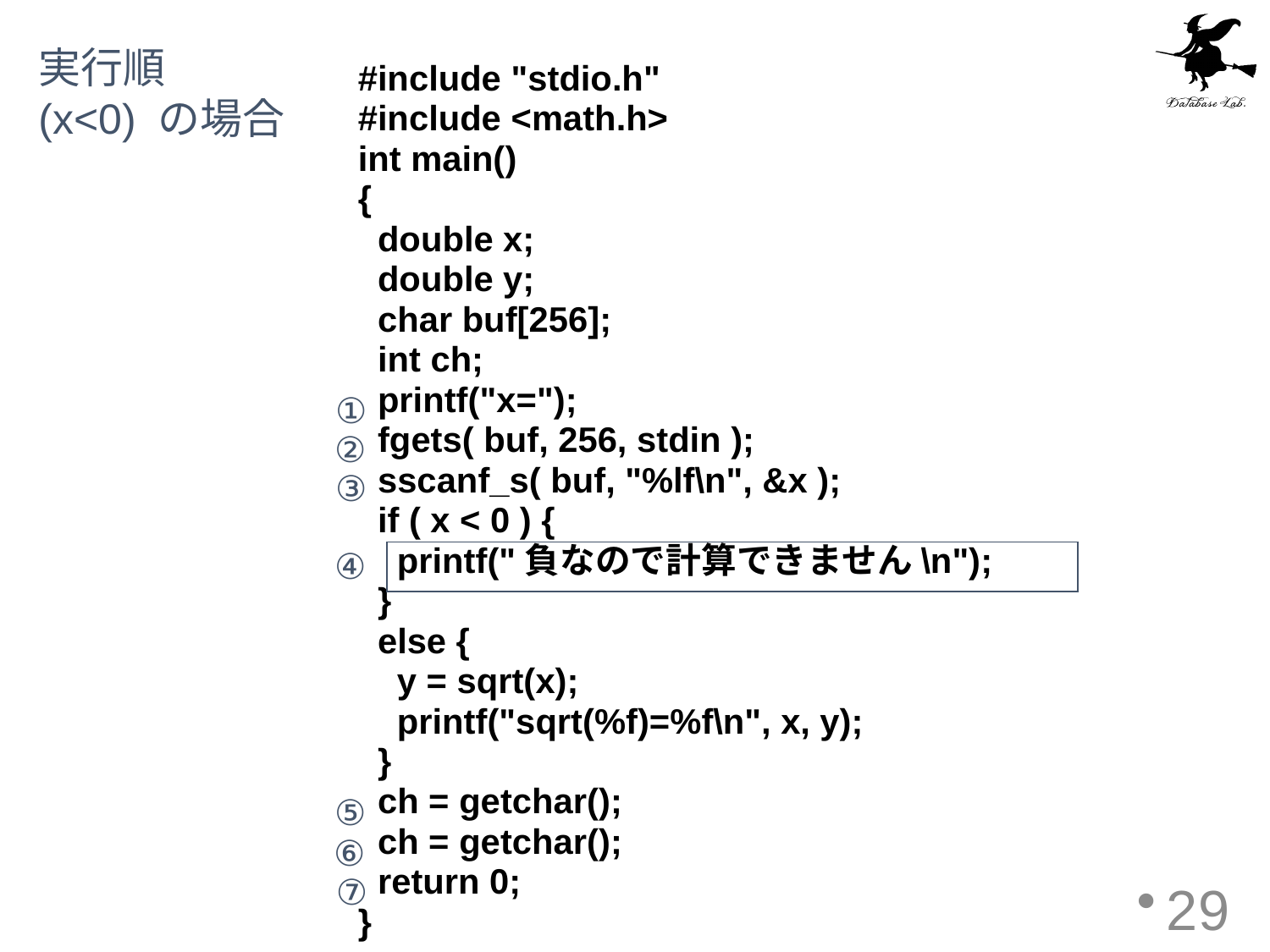

実行順
(x<0) の場合
#include "stdio.h"
#include <math.h>
int main()
{
  double x;
  double y;
  char buf[256];
  int ch;
  printf("x=");
  fgets( buf, 256, stdin );
  sscanf_s( buf, "%lf\n", &x );
  if ( x < 0 ) {
    printf("負なので計算できません\n");
  }
  else {
    y = sqrt(x);
    printf("sqrt(%f)=%f\n", x, y);
  }
  ch = getchar();
  ch = getchar();
  return 0;
}
①
②
③
④

⑤
⑥
⑦
29